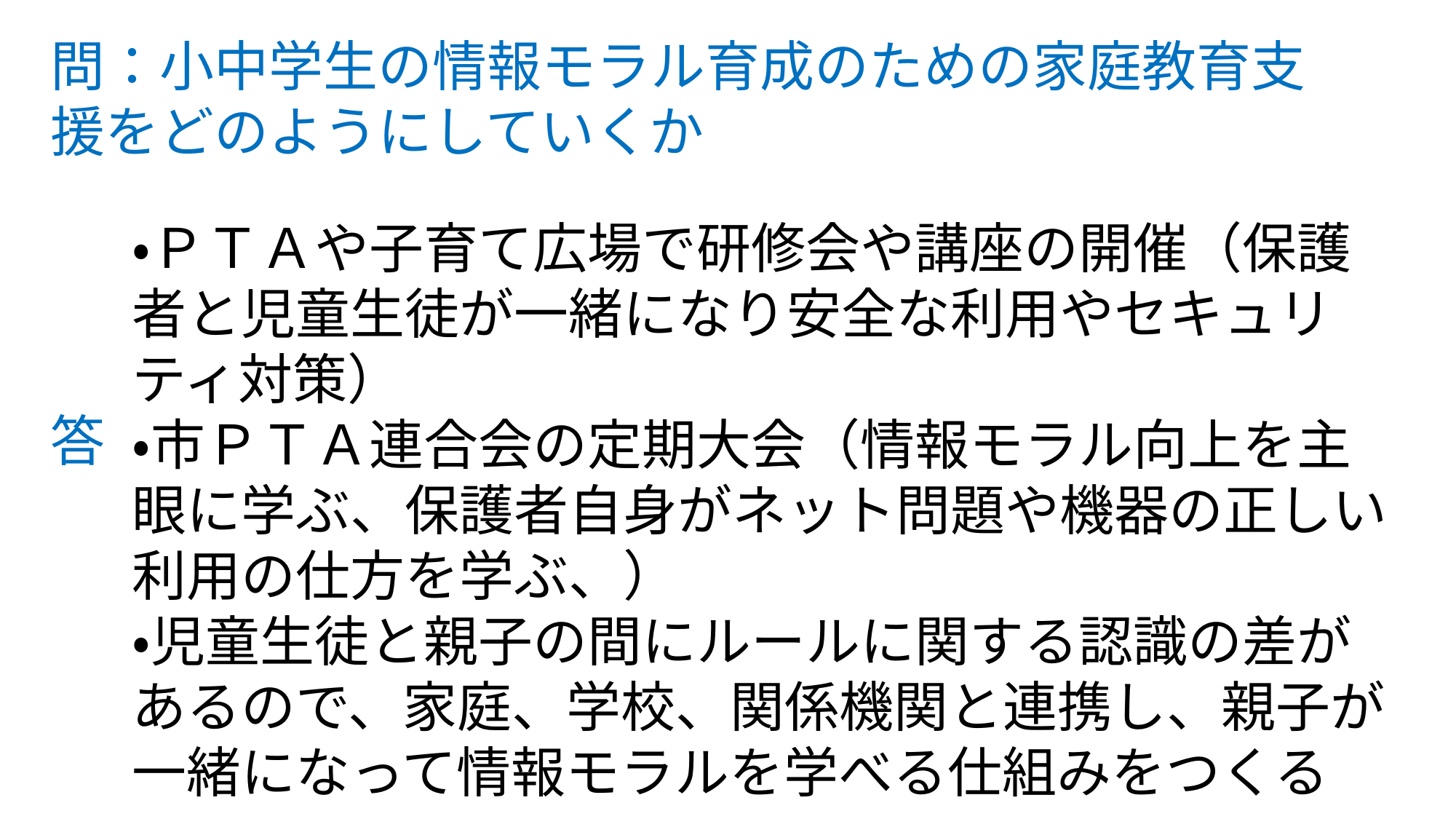

問：小中学生の情報モラル育成のための家庭教育支援をどのようにしていくか
・ＰＴＡや子育て広場で研修会や講座の開催（保護者と児童生徒が一緒になり安全な利用やセキュリティ対策）
・市ＰＴＡ連合会の定期大会（情報モラル向上を主眼に学ぶ、保護者自身がネット問題や機器の正しい利用の仕方を学ぶ、）
・児童生徒と親子の間にルールに関する認識の差があるので、家庭、学校、関係機関と連携し、親子が一緒になって情報モラルを学べる仕組みをつくる
答